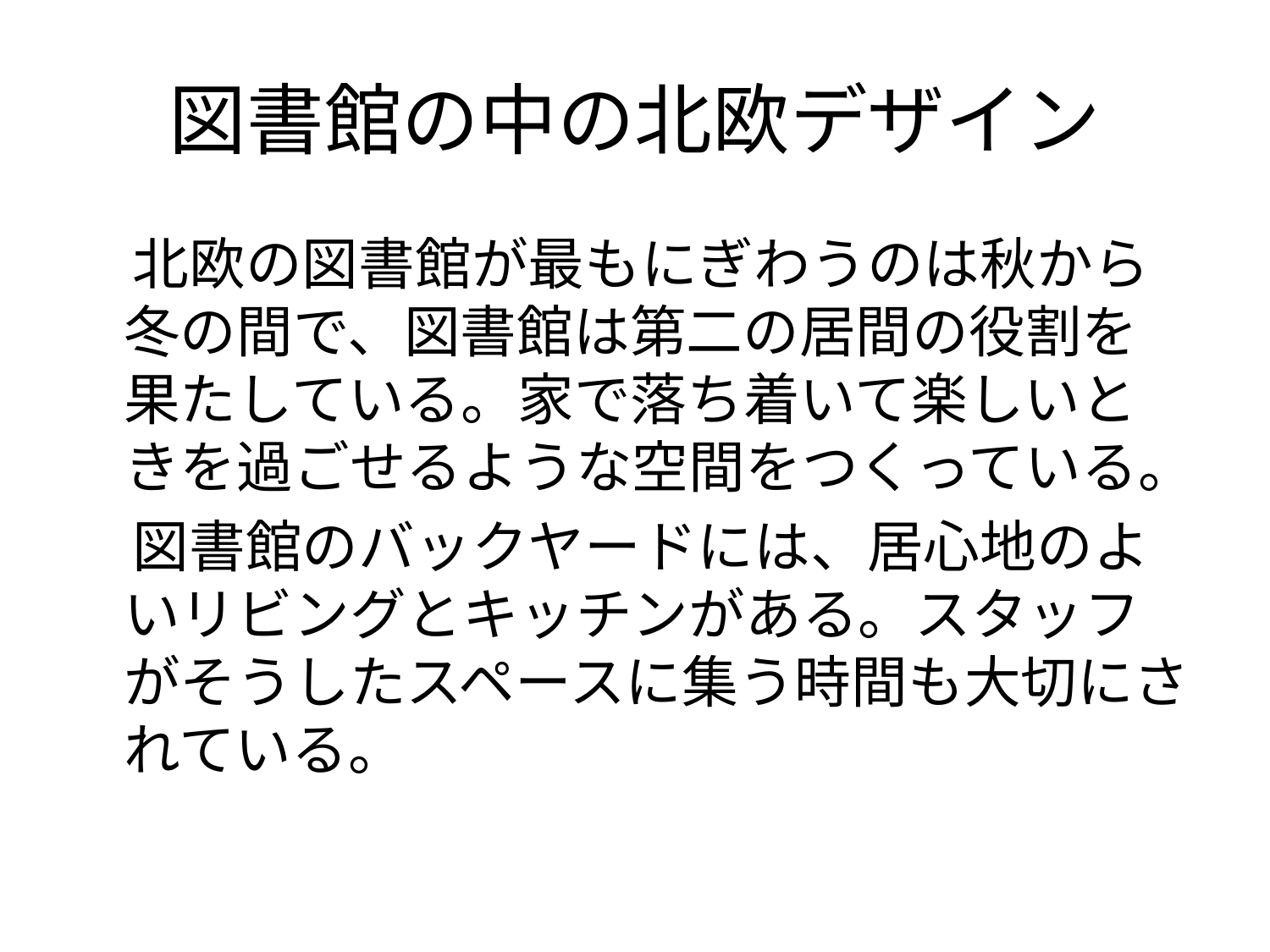

# 図書館の中の北欧デザイン
　北欧の図書館が最もにぎわうのは秋から冬の間で、図書館は第二の居間の役割を果たしている。家で落ち着いて楽しいときを過ごせるような空間をつくっている。
　図書館のバックヤードには、居心地のよいリビングとキッチンがある。スタッフがそうしたスペースに集う時間も大切にされている。